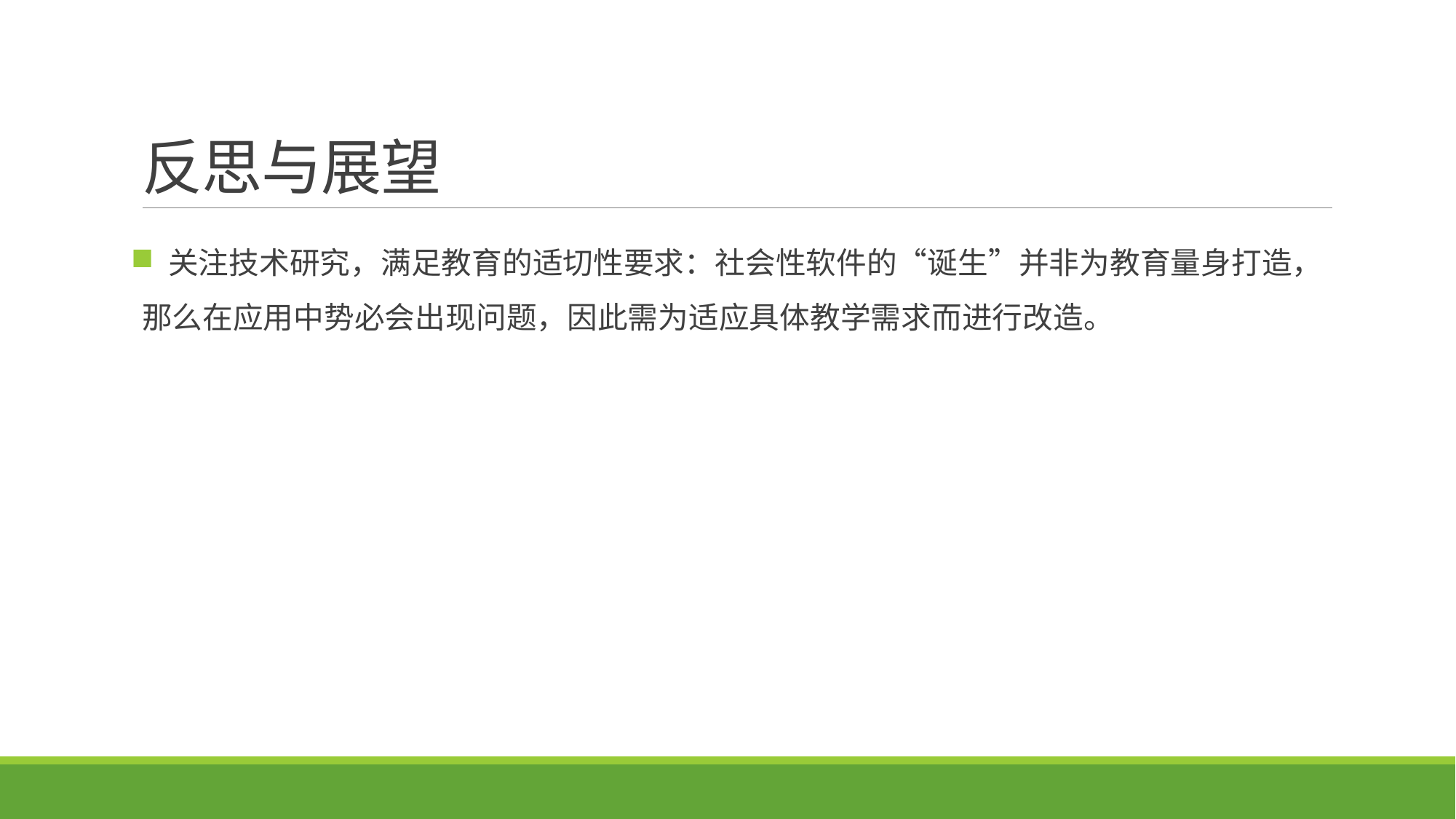

# 反思与展望
 关注技术研究，满足教育的适切性要求：社会性软件的“诞生”并非为教育量身打造，那么在应用中势必会出现问题，因此需为适应具体教学需求而进行改造。